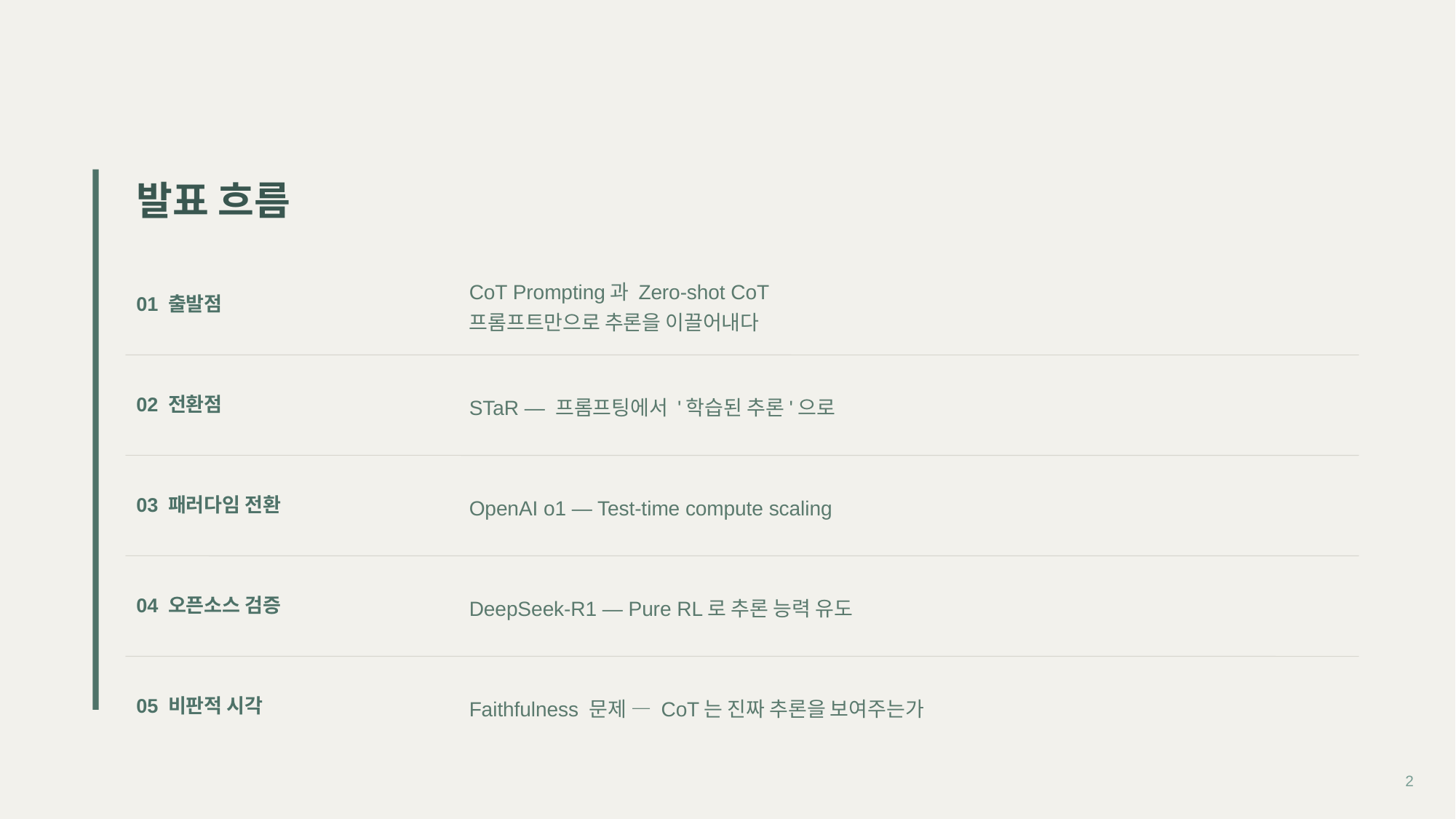

발표 흐름

01 출발점
CoT Prompting과 Zero-shot CoT
프롬프트만으로 추론을 이끌어내다

02 전환점
STaR — 프롬프팅에서 '학습된 추론'으로

03 패러다임 전환
OpenAI o1 — Test-time compute scaling

04 오픈소스 검증
DeepSeek-R1 — Pure RL로 추론 능력 유도

05 비판적 시각
Faithfulness 문제 — CoT는 진짜 추론을 보여주는가
2